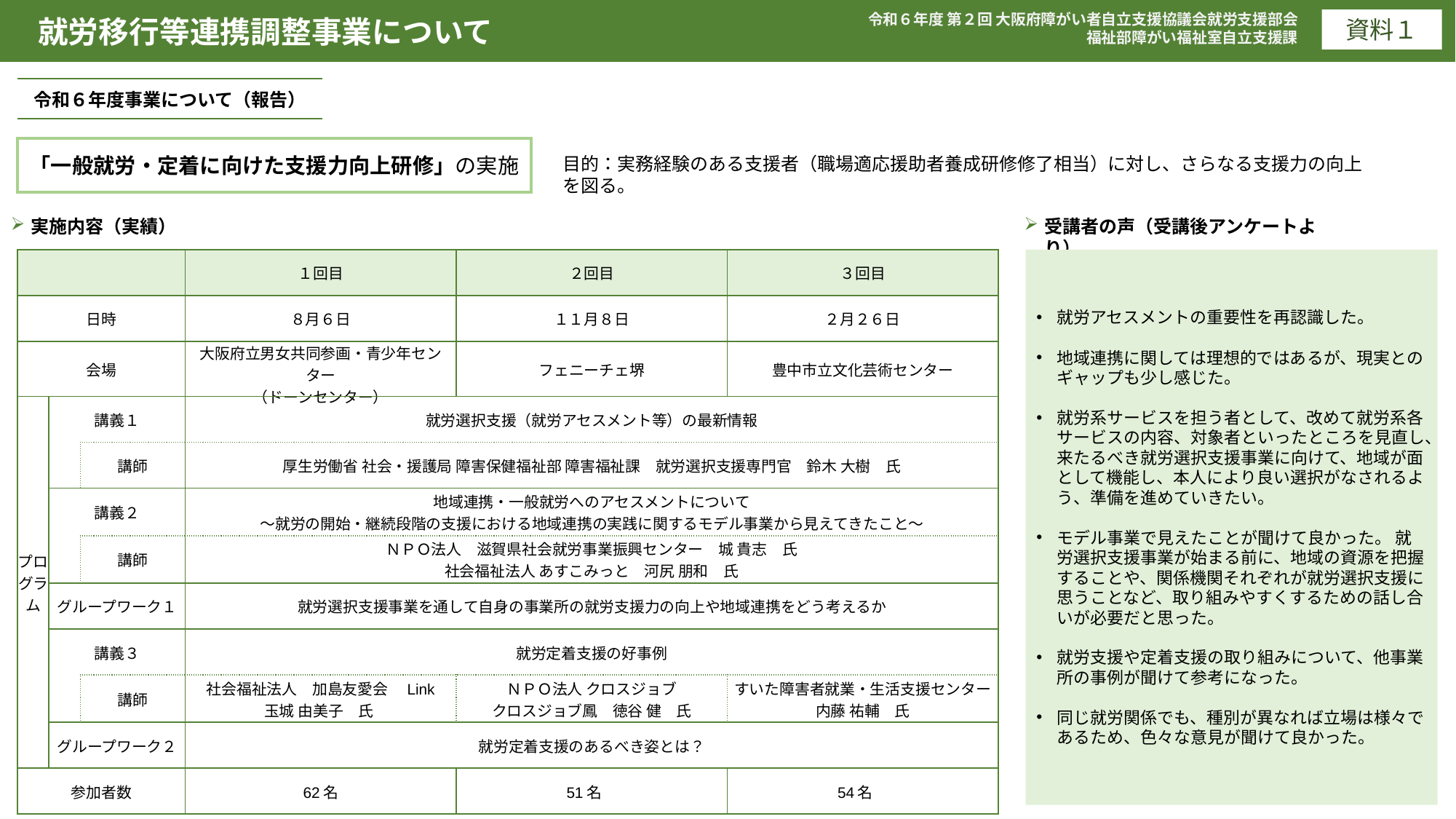

就労移行等連携調整事業について
令和６年度 第２回 大阪府障がい者自立支援協議会就労支援部会
福祉部障がい福祉室自立支援課
資料１
| 令和６年度事業について（報告） |
| --- |
「一般就労・定着に向けた支援力向上研修」の実施
目的：実務経験のある支援者（職場適応援助者養成研修修了相当）に対し、さらなる支援力の向上を図る。
実施内容（実績）
受講者の声（受講後アンケートより）
|  |  |  | １回目 | ２回目 | ３回目 |
| --- | --- | --- | --- | --- | --- |
| 日時 | 日時 |  | ８月６日 | １１月８日 | ２月２６日 |
| 会場 | 会場 |  | 大阪府立男女共同参画・青少年センター （ドーンセンター） | フェニーチェ堺 | 豊中市立文化芸術センター |
| プログラム | 講義１ |  | 就労選択支援（就労アセスメント等）の最新情報 |  |  |
|  |  | 講師 | 厚生労働省 社会・援護局 障害保健福祉部 障害福祉課　就労選択支援専門官　鈴木 大樹　氏 |  |  |
|  | 講義２ |  | 地域連携・一般就労へのアセスメントについて ～就労の開始・継続段階の支援における地域連携の実践に関するモデル事業から見えてきたこと～ |  |  |
|  |  | 講師 | ＮＰＯ法人　滋賀県社会就労事業振興センター　城 貴志　氏 社会福祉法人 あすこみっと　河尻 朋和　氏 |  |  |
|  | グループワーク１ |  | 就労選択支援事業を通して自身の事業所の就労支援力の向上や地域連携をどう考えるか |  |  |
|  | 講義３ |  | 就労定着支援の好事例 |  |  |
|  |  | 講師 | 社会福祉法人　加島友愛会　Link 玉城 由美子　氏 | ＮＰＯ法人 クロスジョブ クロスジョブ鳳　徳谷 健　氏 | すいた障害者就業・生活支援センター 内藤 祐輔　氏 |
|  | グループワーク２ |  | 就労定着支援のあるべき姿とは？ |  |  |
| 参加者数 | 参加者数 |  | 62名 | 51名 | 54名 |
就労アセスメントの重要性を再認識した。

地域連携に関しては理想的ではあるが、現実とのギャップも少し感じた。

就労系サービスを担う者として、改めて就労系各サービスの内容、対象者といったところを見直し、来たるべき就労選択支援事業に向けて、地域が面として機能し、本人により良い選択がなされるよう、準備を進めていきたい。

モデル事業で見えたことが聞けて良かった。 就労選択支援事業が始まる前に、地域の資源を把握することや、関係機関それぞれが就労選択支援に思うことなど、取り組みやすくするための話し合いが必要だと思った。

就労支援や定着支援の取り組みについて、他事業所の事例が聞けて参考になった。

同じ就労関係でも、種別が異なれば立場は様々であるため、色々な意見が聞けて良かった。